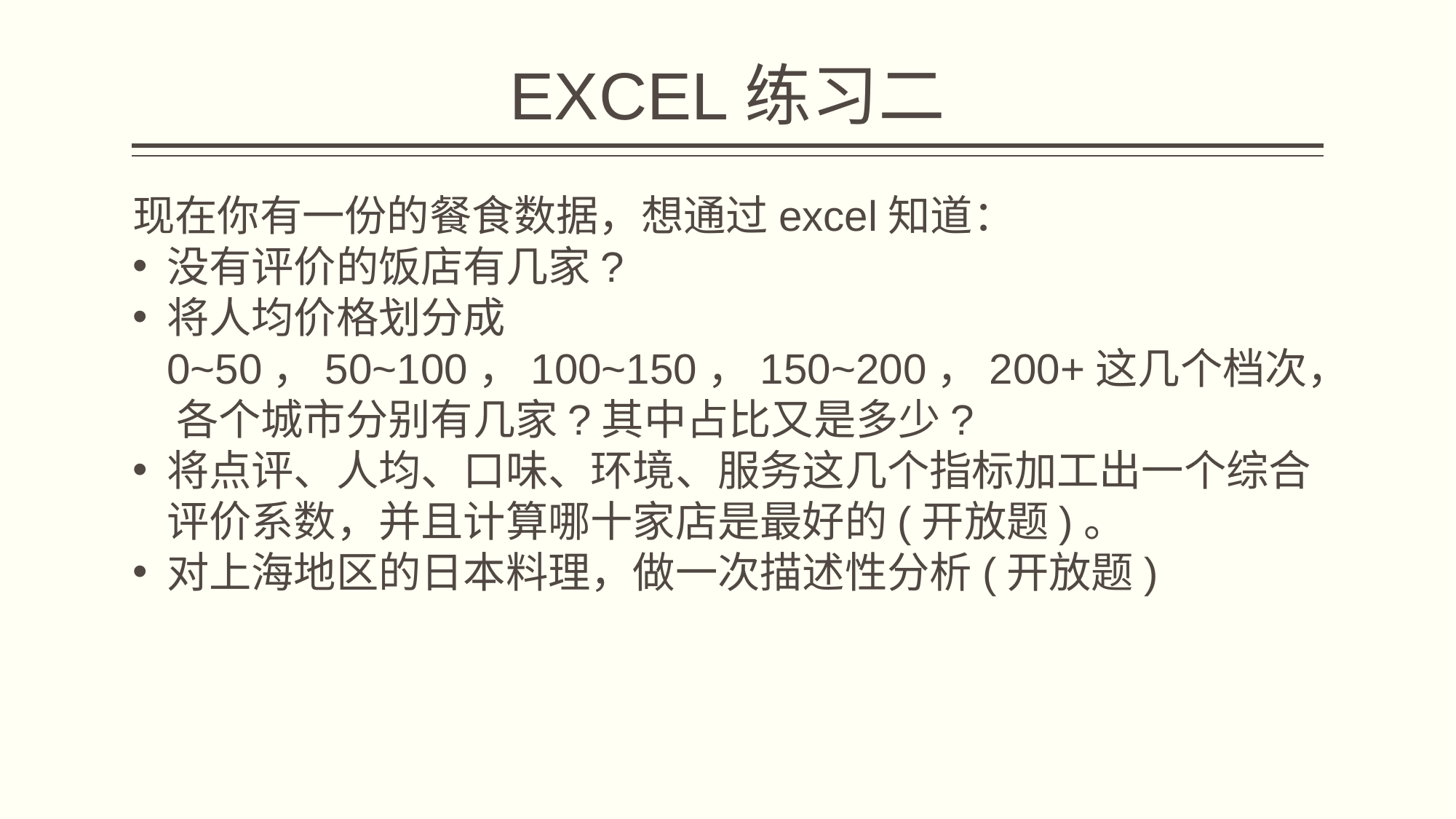

# EXCEL练习二
现在你有一份的餐食数据，想通过excel知道：
没有评价的饭店有几家?
将人均价格划分成0~50，50~100，100~150，150~200，200+这几个档次， 各个城市分别有几家?其中占比又是多少?
将点评、人均、口味、环境、服务这几个指标加工出一个综合评价系数，并且计算哪十家店是最好的(开放题)。
对上海地区的日本料理，做一次描述性分析(开放题)